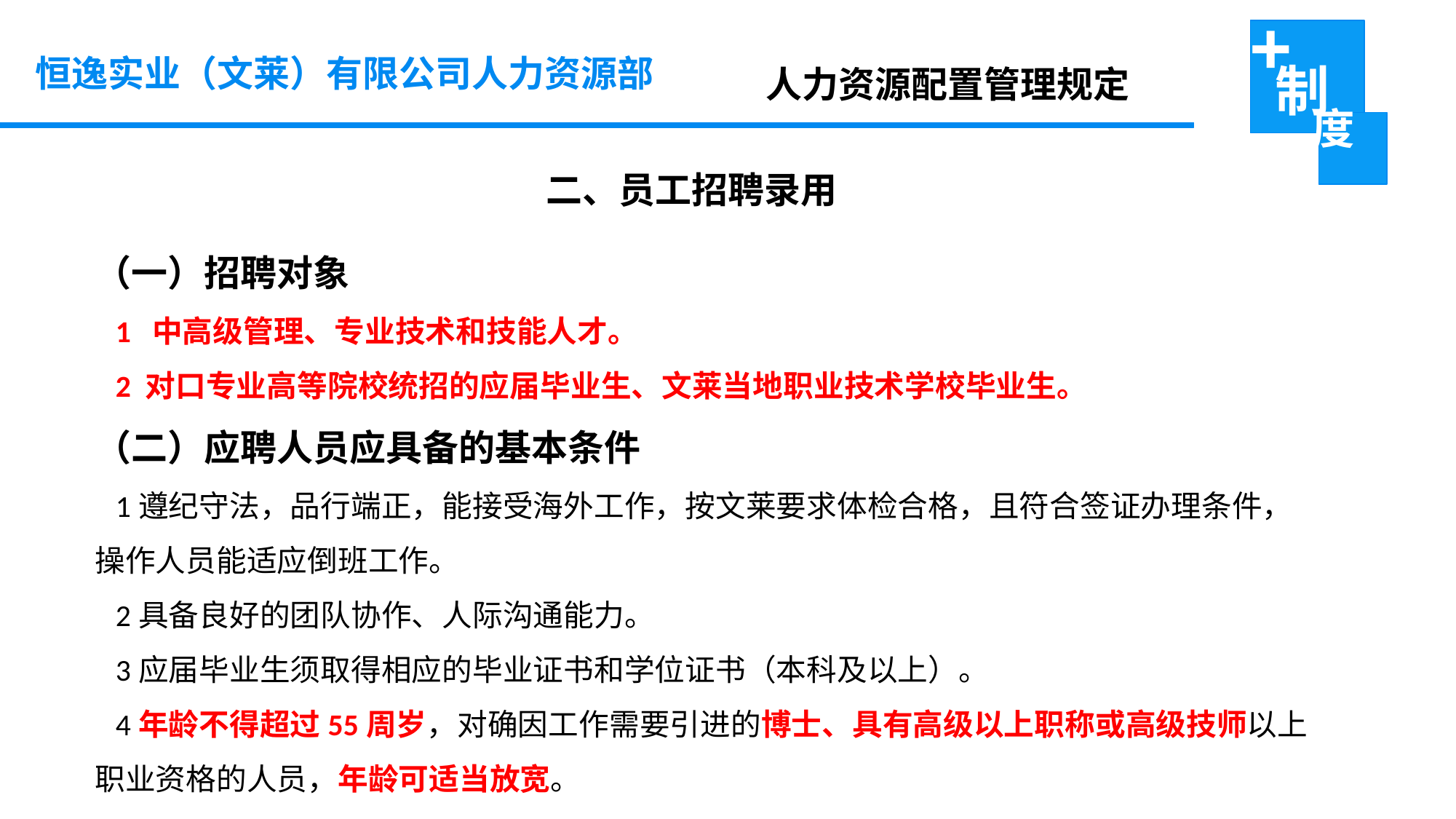

恒逸实业（文莱）有限公司人力资源部
    人力资源配置管理规定
二、员工招聘录用

（一）招聘对象
   1  中高级管理、专业技术和技能人才。
   2 对口专业高等院校统招的应届毕业生、文莱当地职业技术学校毕业生。
（二）应聘人员应具备的基本条件
   1遵纪守法，品行端正，能接受海外工作，按文莱要求体检合格，且符合签证办理条件，操作人员能适应倒班工作。
   2具备良好的团队协作、人际沟通能力。
   3应届毕业生须取得相应的毕业证书和学位证书（本科及以上）。
   4年龄不得超过55周岁，对确因工作需要引进的博士、具有高级以上职称或高级技师以上职业资格的人员，年龄可适当放宽。